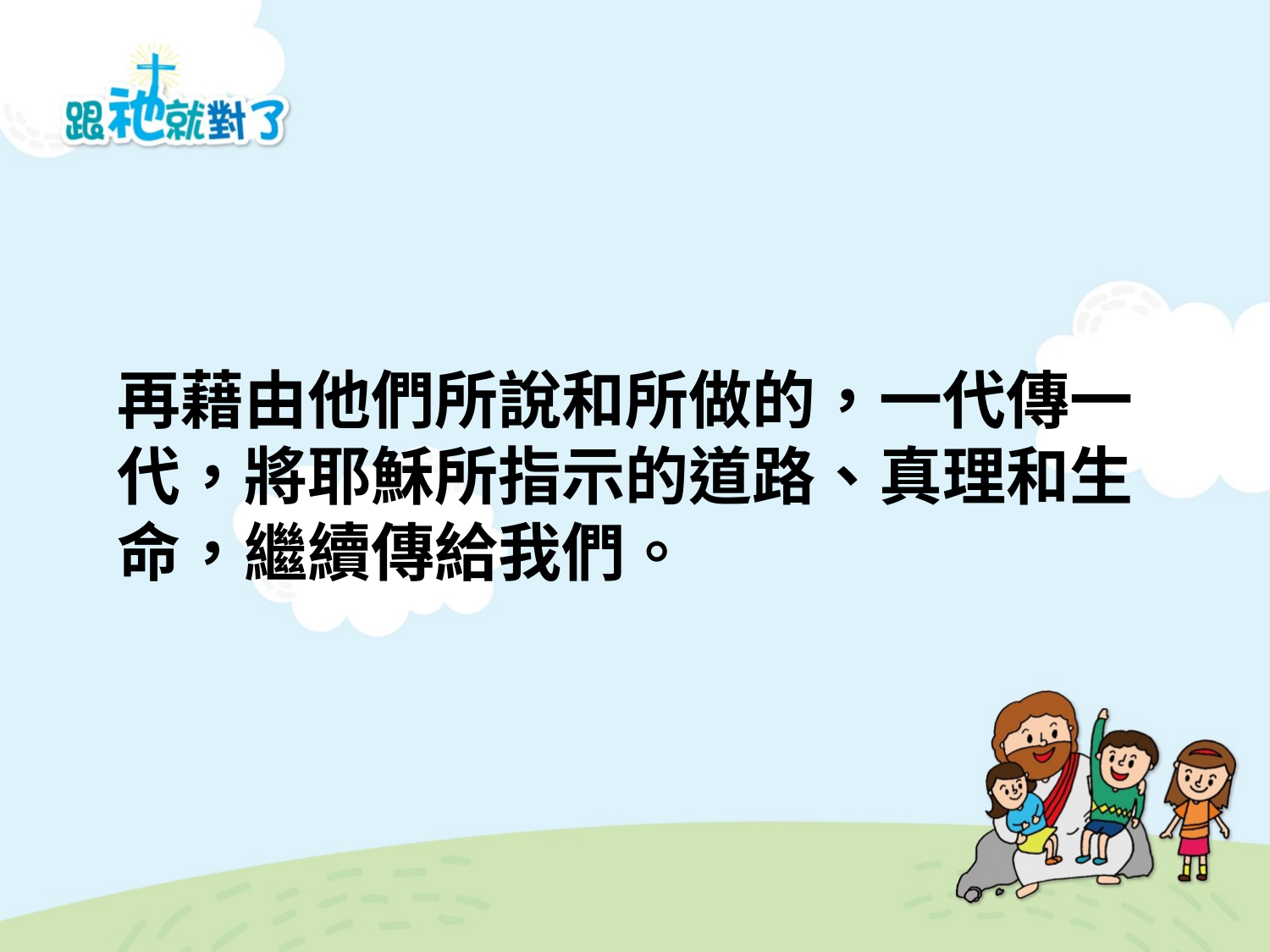

再藉由他們所說和所做的，一代傳一代，將耶穌所指示的道路、真理和生命，繼續傳給我們。